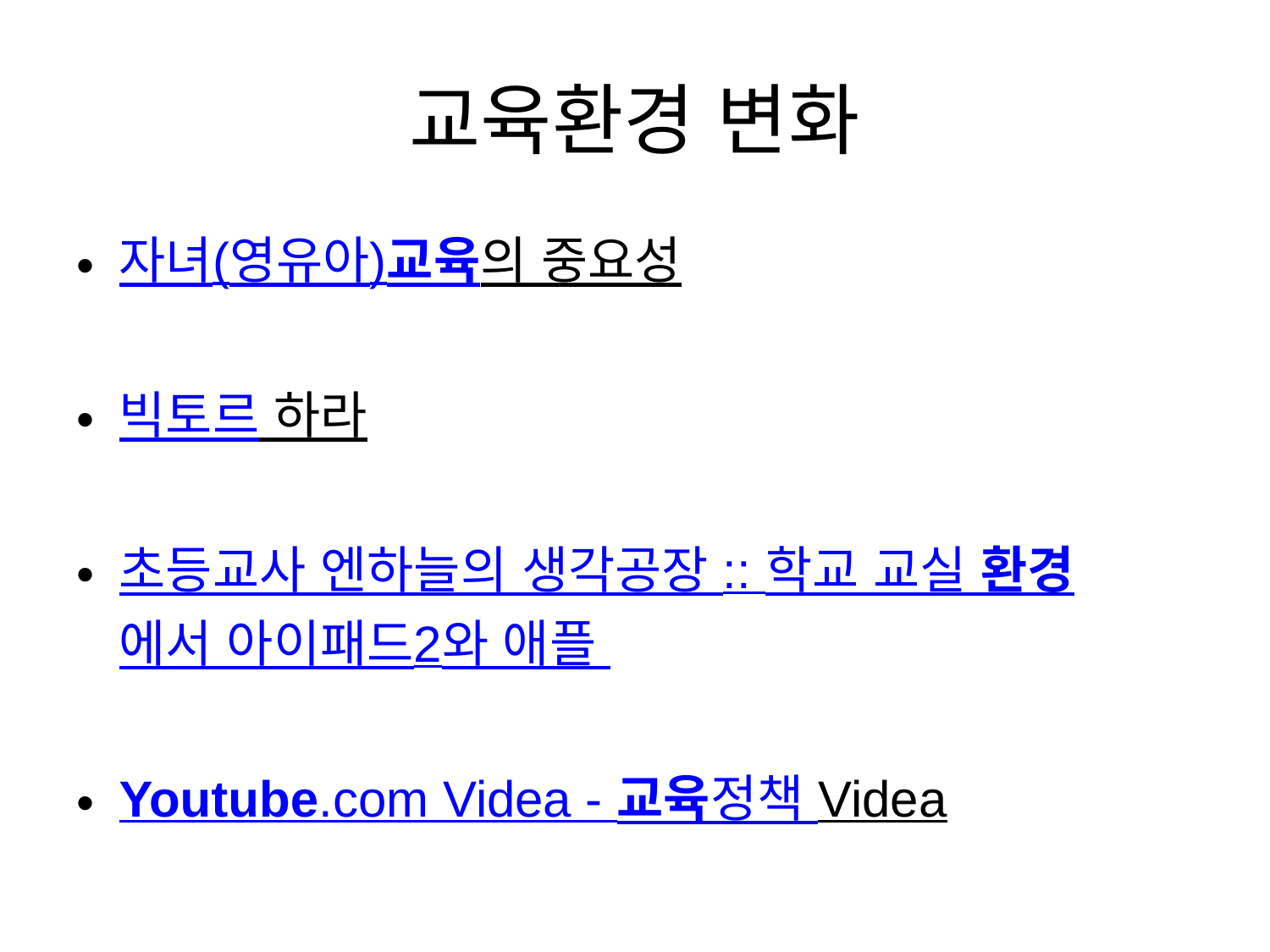

# 교육환경 변화
자녀(영유아)교육의 중요성

빅토르 하라

초등교사 엔하늘의 생각공장 :: 학교 교실 환경에서 아이패드2와 애플

Youtube.com Videa - 교육정책 Videa